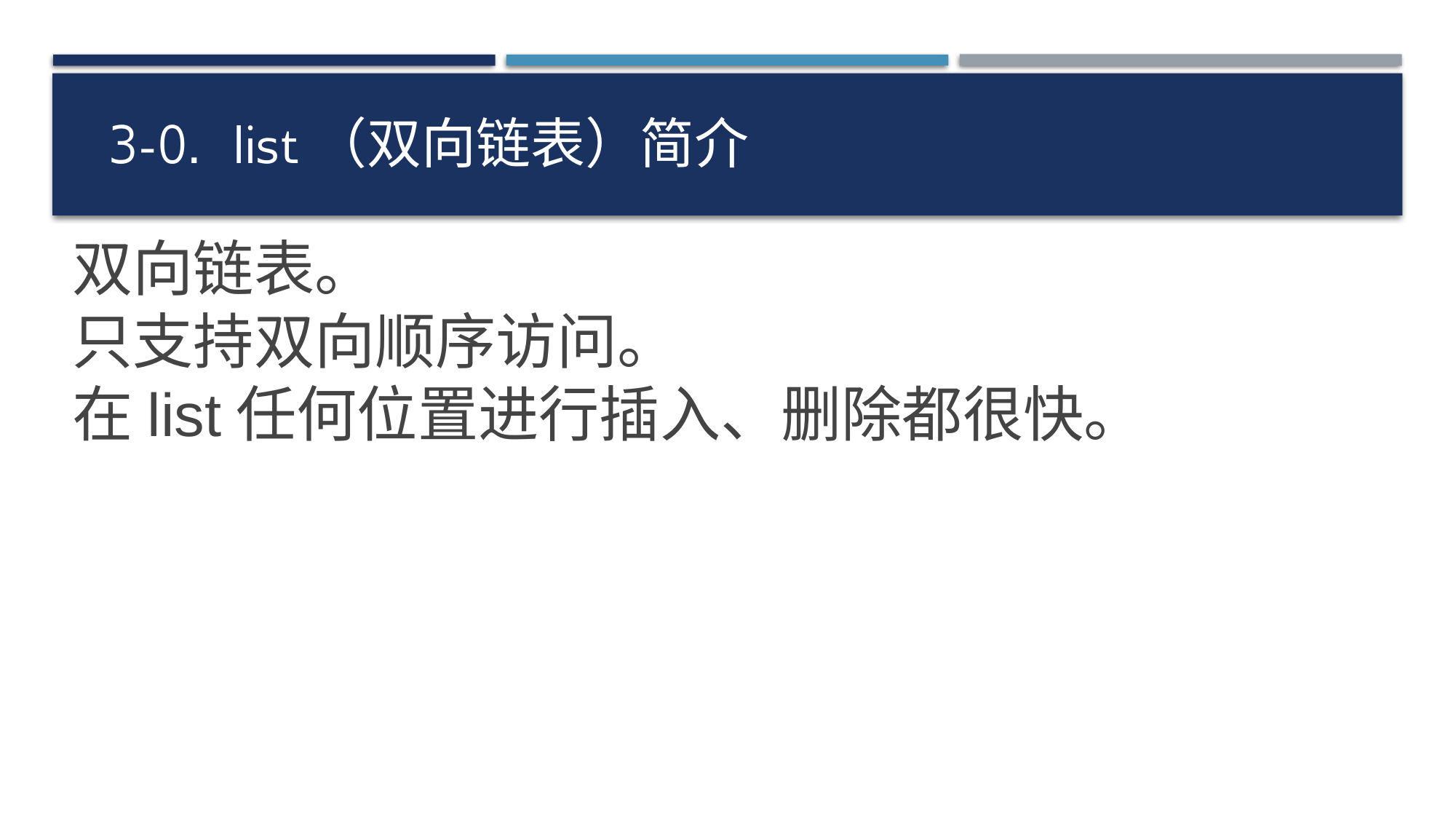

3-0.  list（双向链表）简介
双向链表。
只支持双向顺序访问。
在list任何位置进行插入、删除都很快。